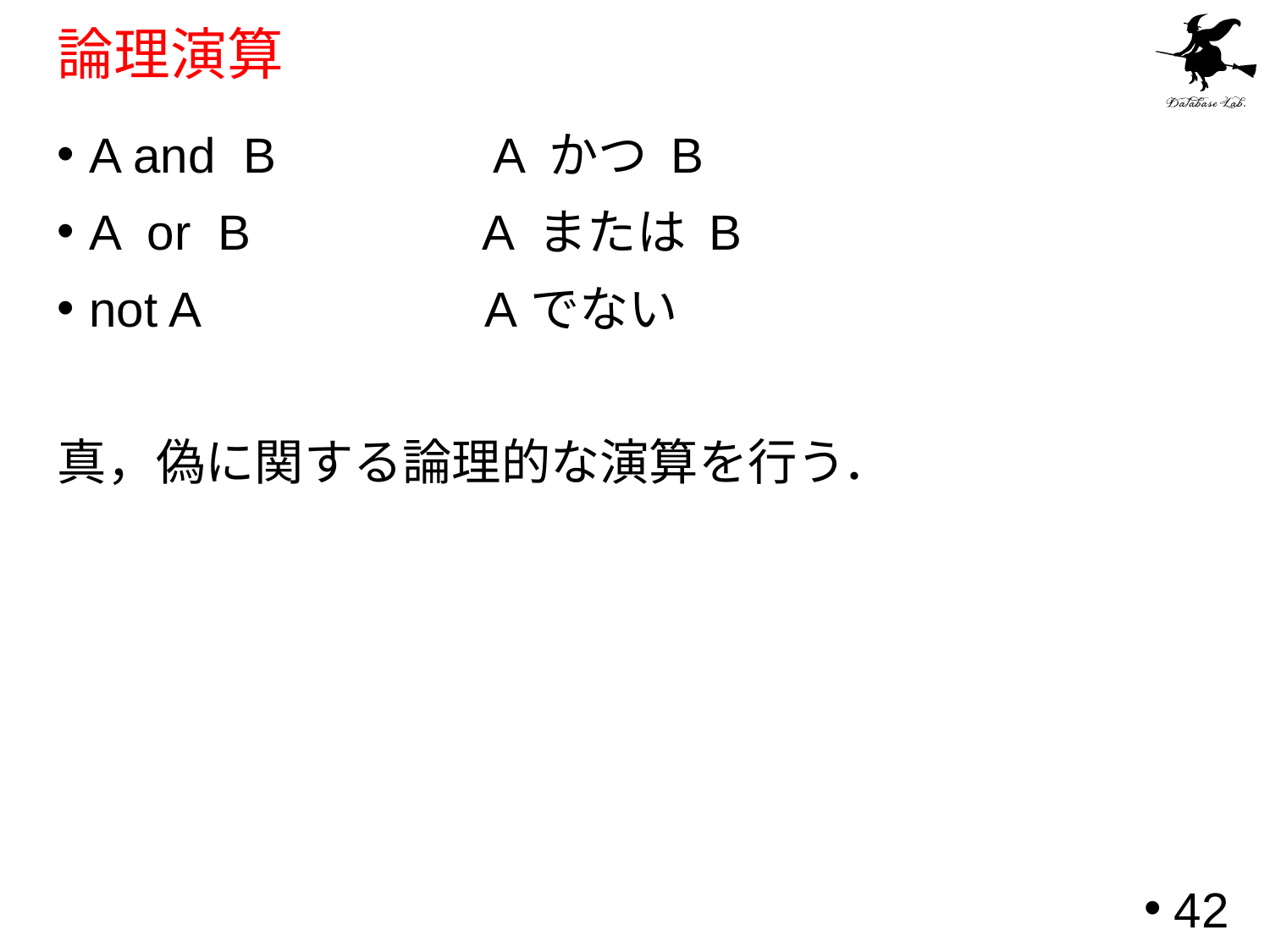

# 論理演算
A and  B                A かつ B
A  or  B                 A または B
not A                     Aでない

真，偽に関する論理的な演算を行う．
42